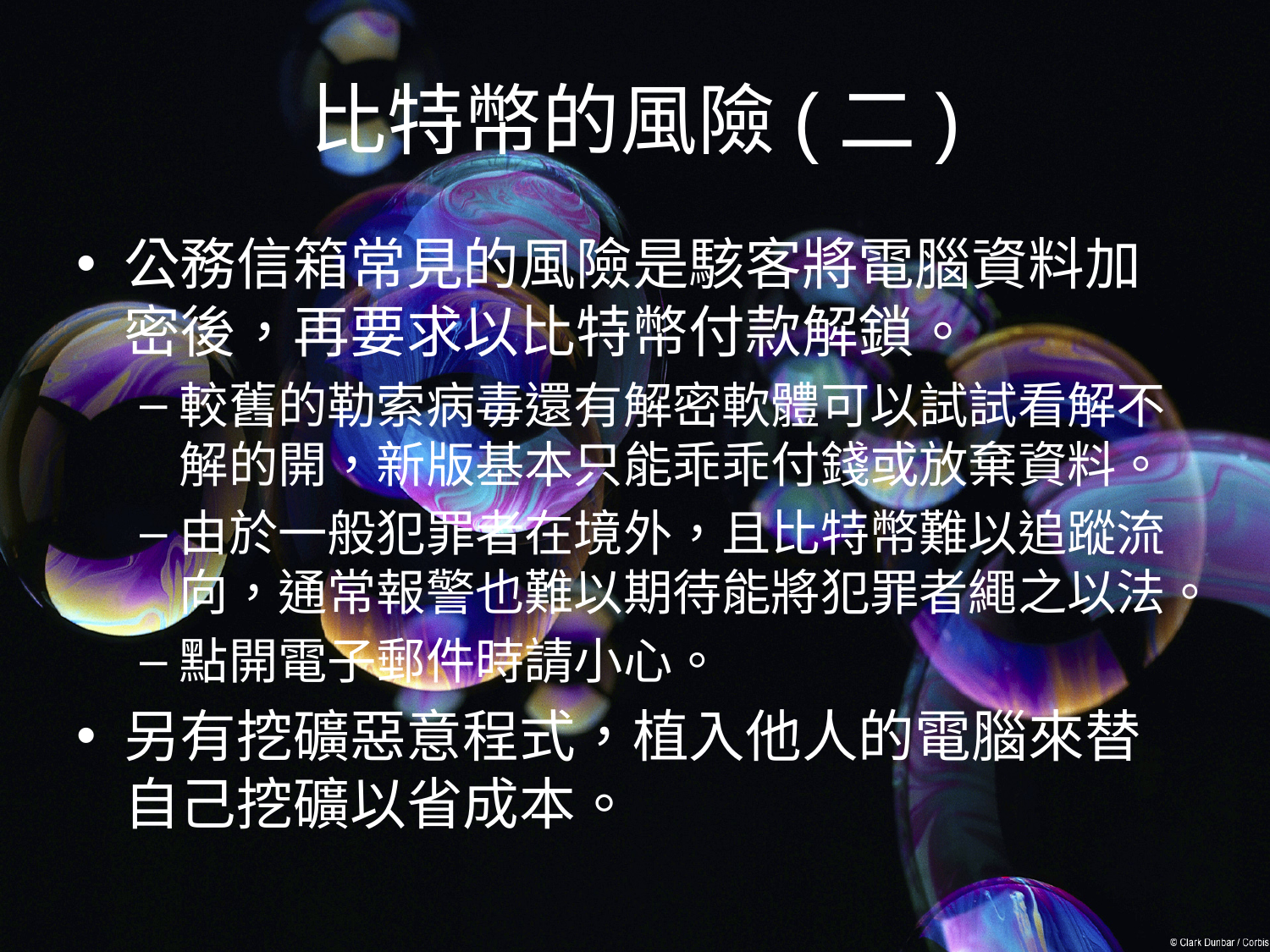

# 比特幣的風險(二)
公務信箱常見的風險是駭客將電腦資料加密後，再要求以比特幣付款解鎖。
較舊的勒索病毒還有解密軟體可以試試看解不解的開，新版基本只能乖乖付錢或放棄資料。
由於一般犯罪者在境外，且比特幣難以追蹤流向，通常報警也難以期待能將犯罪者繩之以法。
點開電子郵件時請小心。
另有挖礦惡意程式，植入他人的電腦來替自己挖礦以省成本。